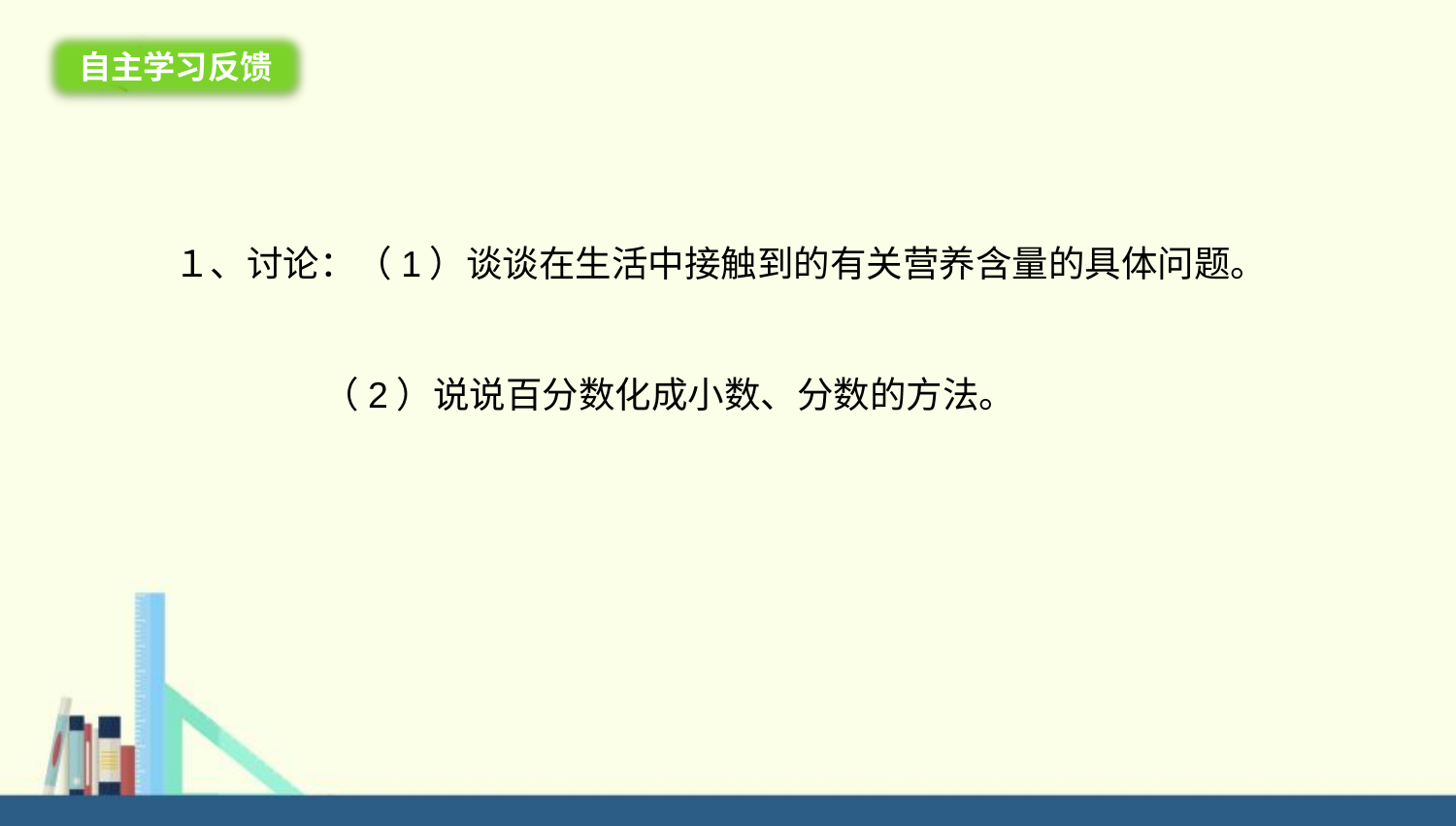

自主学习反馈
１、讨论：（1）谈谈在生活中接触到的有关营养含量的具体问题。

                 （2）说说百分数化成小数、分数的方法。